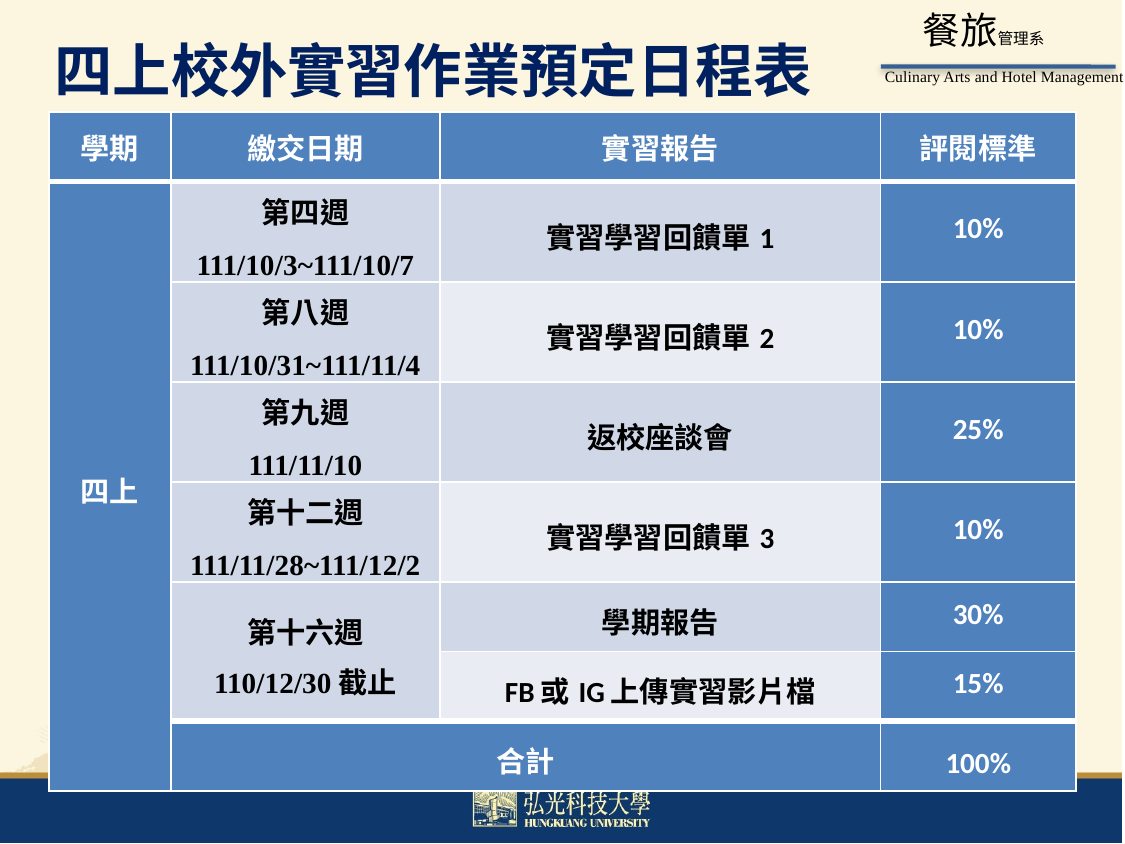

四上校外實習作業預定日程表
| 學期 | 繳交日期 | 實習報告 | 評閱標準 |
| --- | --- | --- | --- |
| 四上 | 第四週 111/10/3~111/10/7 | 實習學習回饋單1 | 10% |
|  | 第八週 111/10/31~111/11/4 | 實習學習回饋單2 | 10% |
|  | 第九週 111/11/10 | 返校座談會 | 25% |
|  | 第十二週 111/11/28~111/12/2 | 實習學習回饋單3 | 10% |
|  | 第十六週 110/12/30截止 | 學期報告 | 30% |
|  |  | FB或IG上傳實習影片檔 | 15% |
|  | 合計 |  | 100% |